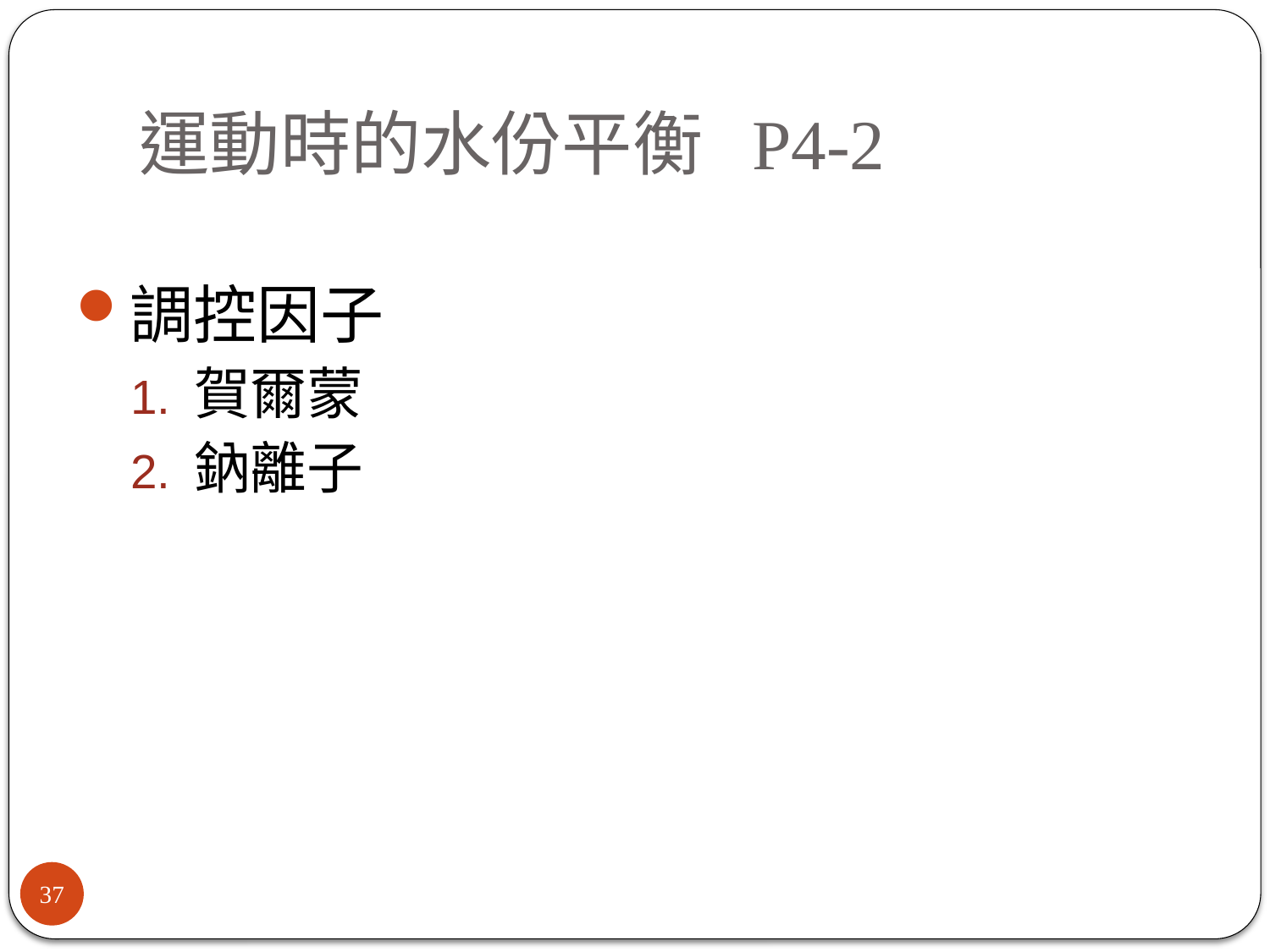

# 運動時的水份平衡  P4-2
調控因子
賀爾蒙
鈉離子

37